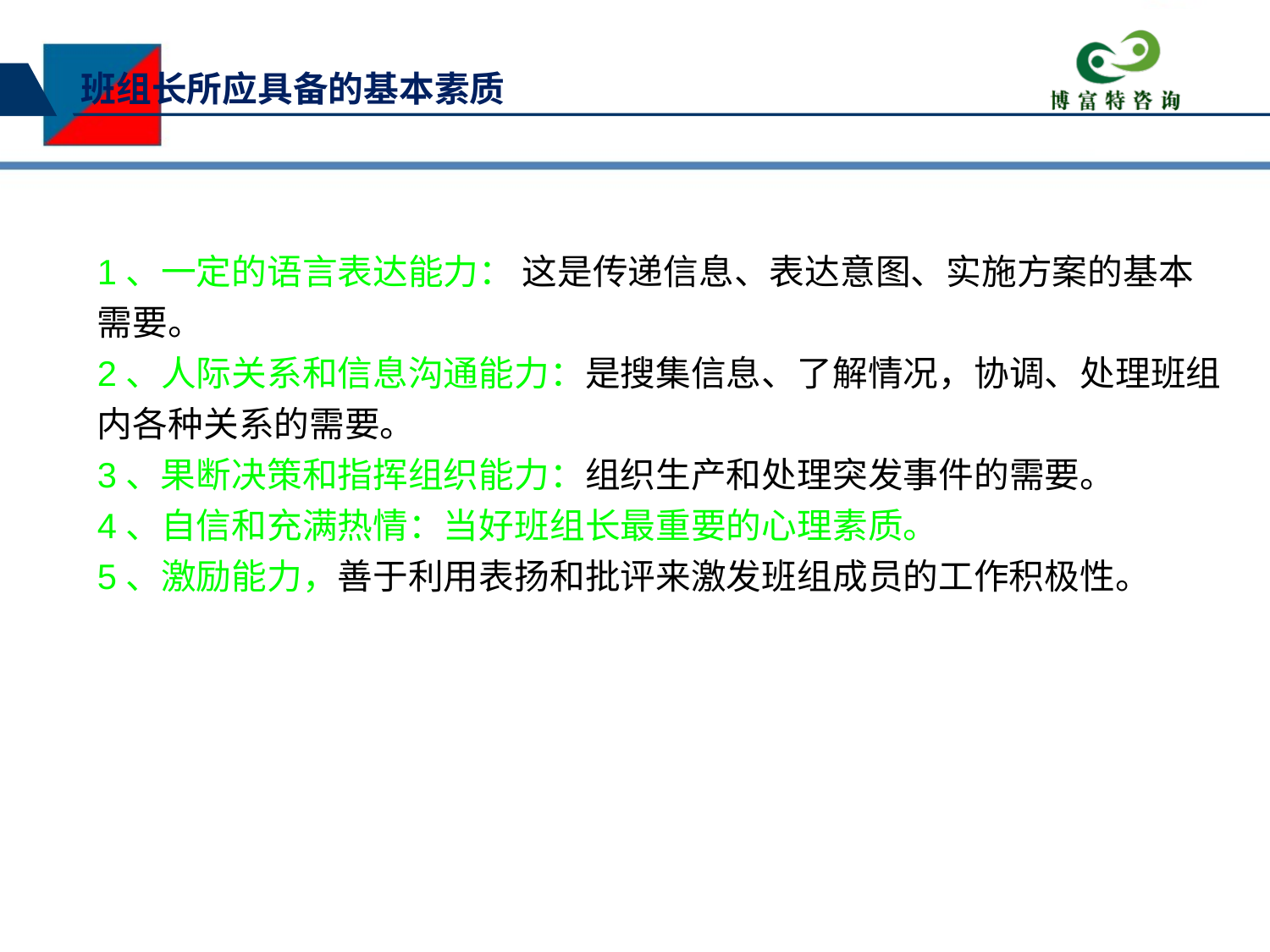

班组长所应具备的基本素质

1、一定的语言表达能力： 这是传递信息、表达意图、实施方案的基本需要。
2、人际关系和信息沟通能力：是搜集信息、了解情况，协调、处理班组内各种关系的需要。
3、果断决策和指挥组织能力：组织生产和处理突发事件的需要。
4、自信和充满热情：当好班组长最重要的心理素质。
5、激励能力，善于利用表扬和批评来激发班组成员的工作积极性。